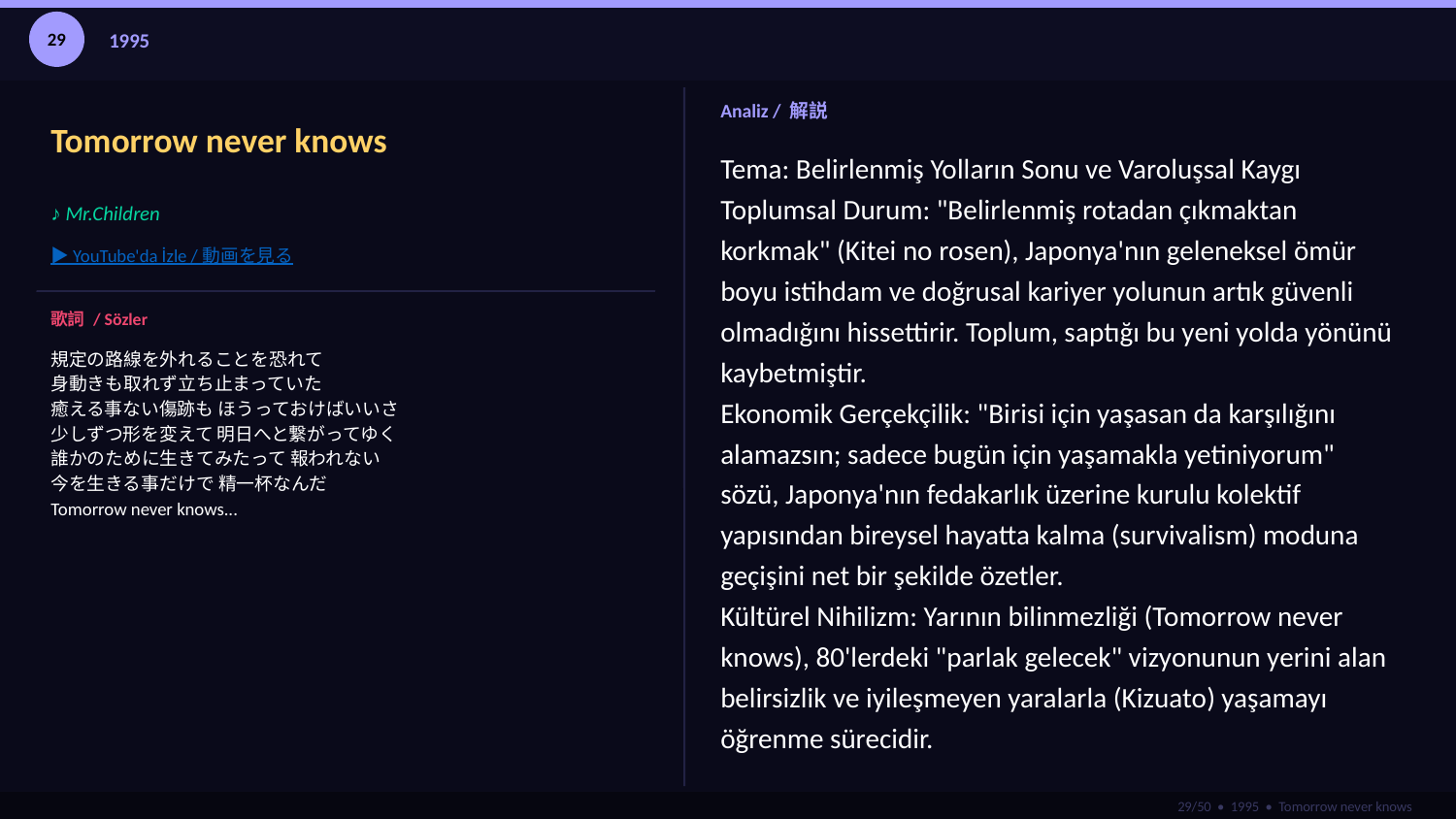

29
1995
Tomorrow never knows

Analiz / 解説
Tema: Belirlenmiş Yolların Sonu ve Varoluşsal Kaygı
Toplumsal Durum: "Belirlenmiş rotadan çıkmaktan korkmak" (Kitei no rosen), Japonya'nın geleneksel ömür boyu istihdam ve doğrusal kariyer yolunun artık güvenli olmadığını hissettirir. Toplum, saptığı bu yeni yolda yönünü kaybetmiştir.
Ekonomik Gerçekçilik: "Birisi için yaşasan da karşılığını alamazsın; sadece bugün için yaşamakla yetiniyorum" sözü, Japonya'nın fedakarlık üzerine kurulu kolektif yapısından bireysel hayatta kalma (survivalism) moduna geçişini net bir şekilde özetler.
Kültürel Nihilizm: Yarının bilinmezliği (Tomorrow never knows), 80'lerdeki "parlak gelecek" vizyonunun yerini alan belirsizlik ve iyileşmeyen yaralarla (Kizuato) yaşamayı öğrenme sürecidir.
♪ Mr.Children
▶ YouTube'da İzle / 動画を見る

歌詞 / Sözler
規定の路線を外れることを恐れて
身動きも取れず立ち止まっていた
癒える事ない傷跡も ほうっておけばいいさ
少しずつ形を変えて 明日へと繋がってゆく
誰かのために生きてみたって 報われない
今を生きる事だけで 精一杯なんだ
Tomorrow never knows...

29/50  •  1995  •  Tomorrow never knows